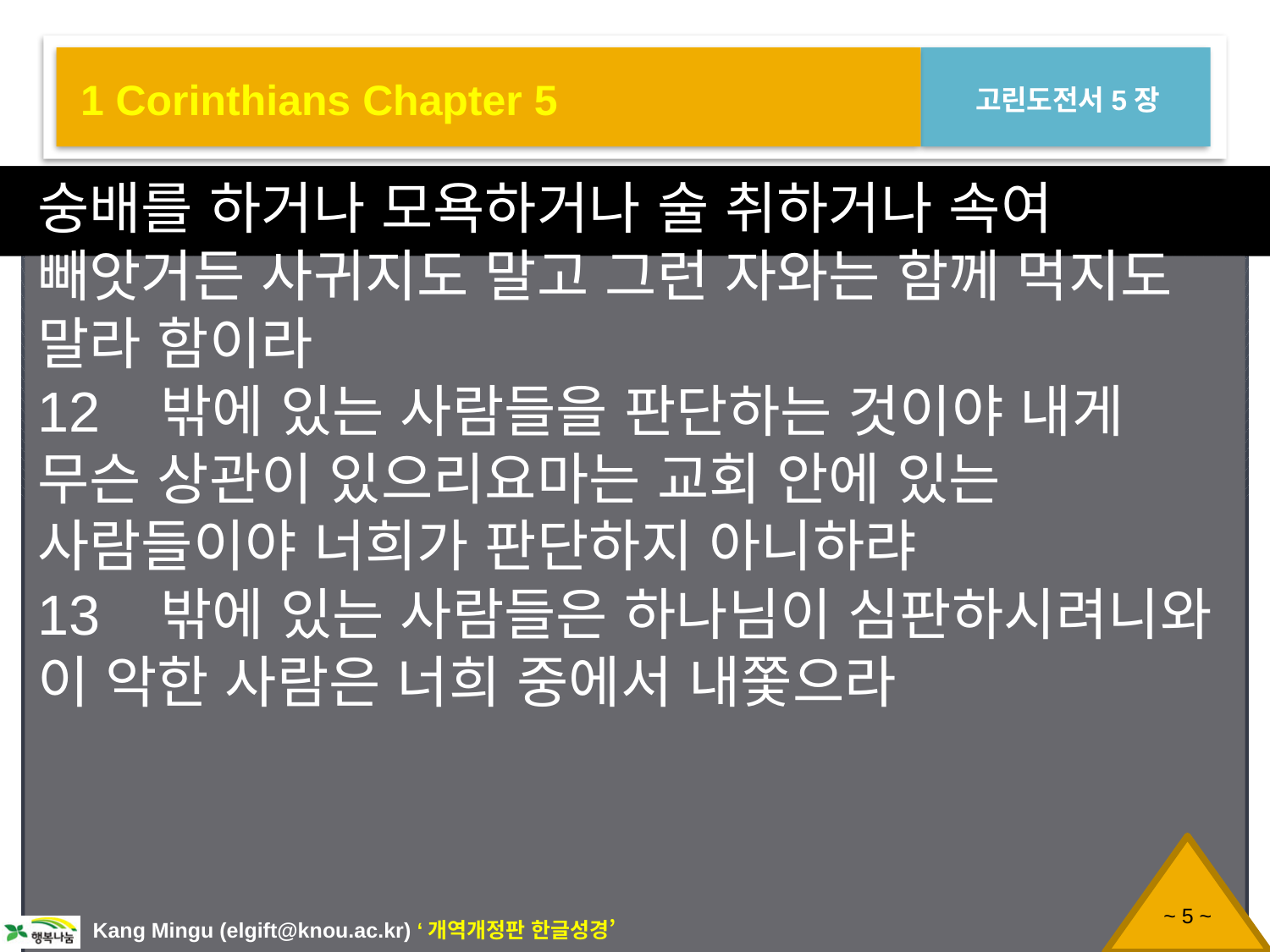

1 Corinthians Chapter 5
고린도전서5장
숭배를 하거나 모욕하거나 술 취하거나 속여 빼앗거든 사귀지도 말고 그런 자와는 함께 먹지도 말라 함이라
12   밖에 있는 사람들을 판단하는 것이야 내게 무슨 상관이 있으리요마는 교회 안에 있는 사람들이야 너희가 판단하지 아니하랴
13   밖에 있는 사람들은 하나님이 심판하시려니와 이 악한 사람은 너희 중에서 내쫓으라